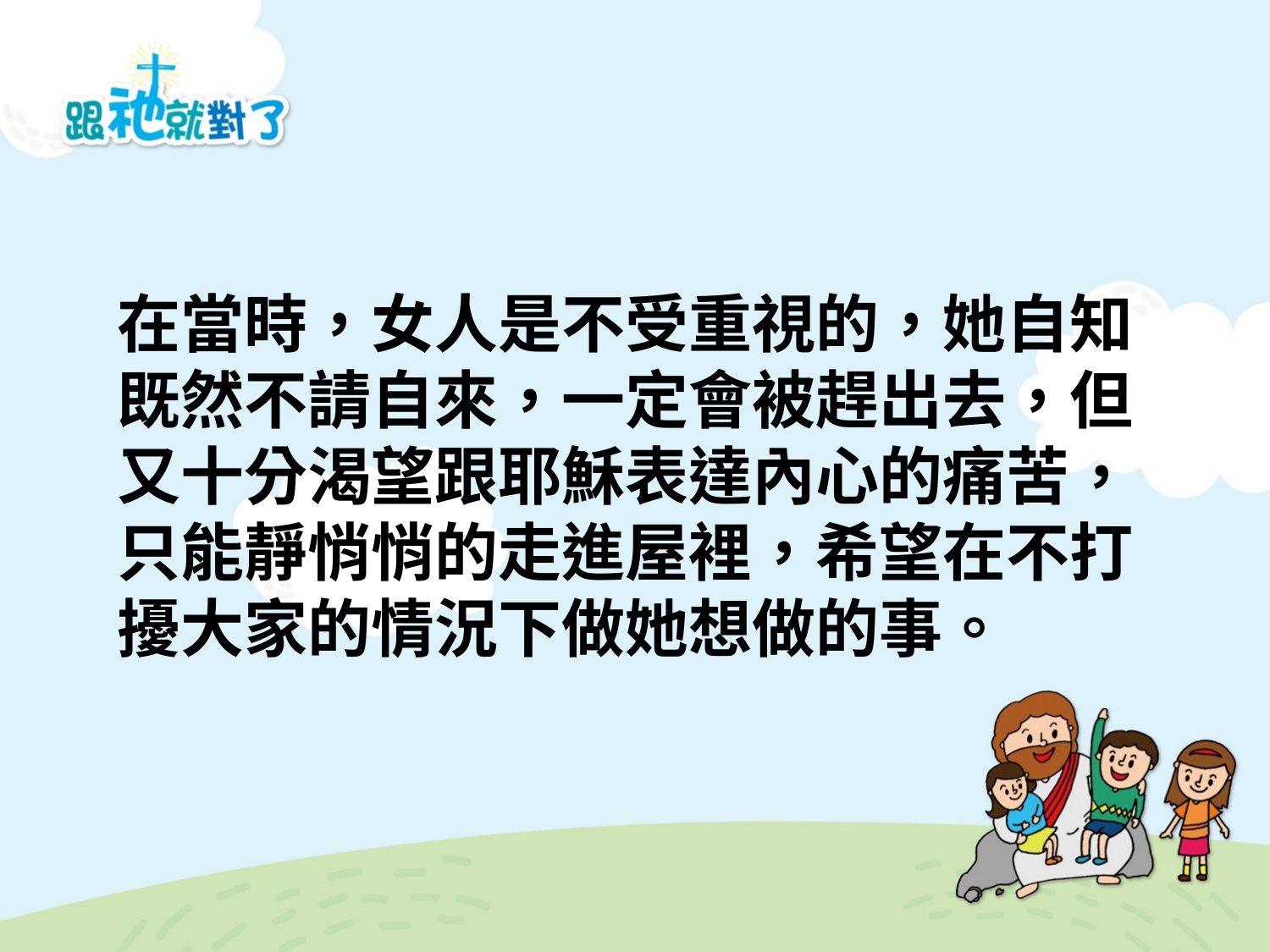

在當時，女人是不受重視的，她自知既然不請自來，一定會被趕出去，但又十分渴望跟耶穌表達內心的痛苦，只能靜悄悄的走進屋裡，希望在不打擾大家的情況下做她想做的事。